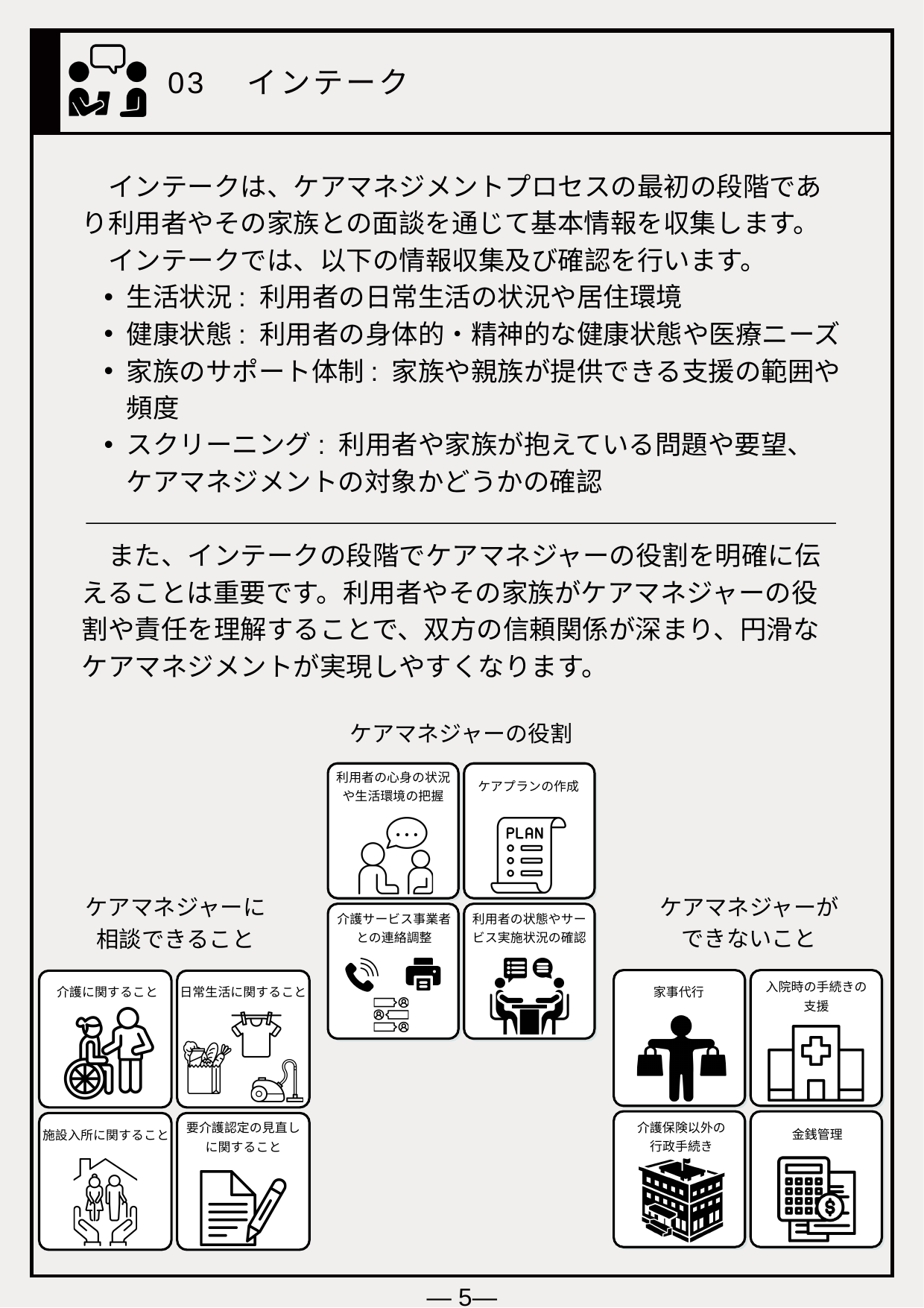

03　インテーク

　インテークは、ケアマネジメントプロセスの最初の段階であり利用者やその家族との面談を通じて基本情報を収集します。
　インテークでは、以下の情報収集及び確認を行います。
生活状況: 利用者の日常生活の状況や居住環境
健康状態: 利用者の身体的・精神的な健康状態や医療ニーズ
家族のサポート体制: 家族や親族が提供できる支援の範囲や頻度
スクリーニング: 利用者や家族が抱えている問題や要望、　ケアマネジメントの対象かどうかの確認

　また、インテークの段階でケアマネジャーの役割を明確に伝えることは重要です。利用者やその家族がケアマネジャーの役割や責任を理解することで、双方の信頼関係が深まり、円滑なケアマネジメントが実現しやすくなります。

ケアマネジャーの役割

利用者の心身の状況や生活環境の把握

ケアプランの作成

ケアマネジャーに相談できること
ケアマネジャーができないこと

介護サービス事業者との連絡調整
利用者の状態やサービス実施状況の確認

入院時の手続きの
支援
介護に関すること
日常生活に関すること
家事代行

介護保険以外の
行政手続き
要介護認定の見直しに関すること
金銭管理
施設入所に関すること

― 5―